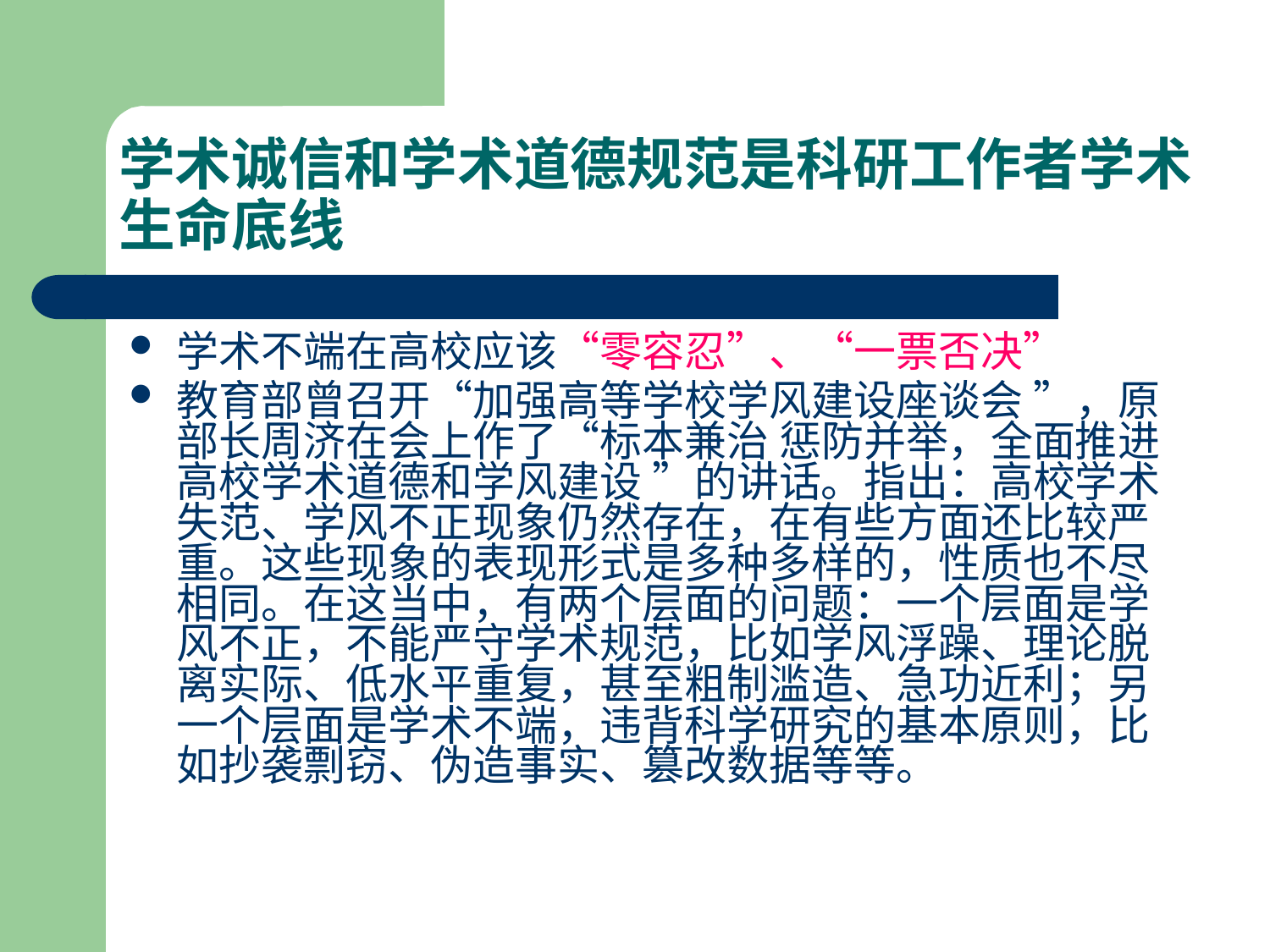

# 学术诚信和学术道德规范是科研工作者学术生命底线
学术不端在高校应该“零容忍”、“一票否决”
教育部曾召开“加强高等学校学风建设座谈会 ”，原部长周济在会上作了“标本兼治 惩防并举，全面推进高校学术道德和学风建设 ”的讲话。指出：高校学术失范、学风不正现象仍然存在，在有些方面还比较严重。这些现象的表现形式是多种多样的，性质也不尽相同。在这当中，有两个层面的问题：一个层面是学风不正，不能严守学术规范，比如学风浮躁、理论脱离实际、低水平重复，甚至粗制滥造、急功近利；另一个层面是学术不端，违背科学研究的基本原则，比如抄袭剽窃、伪造事实、篡改数据等等。